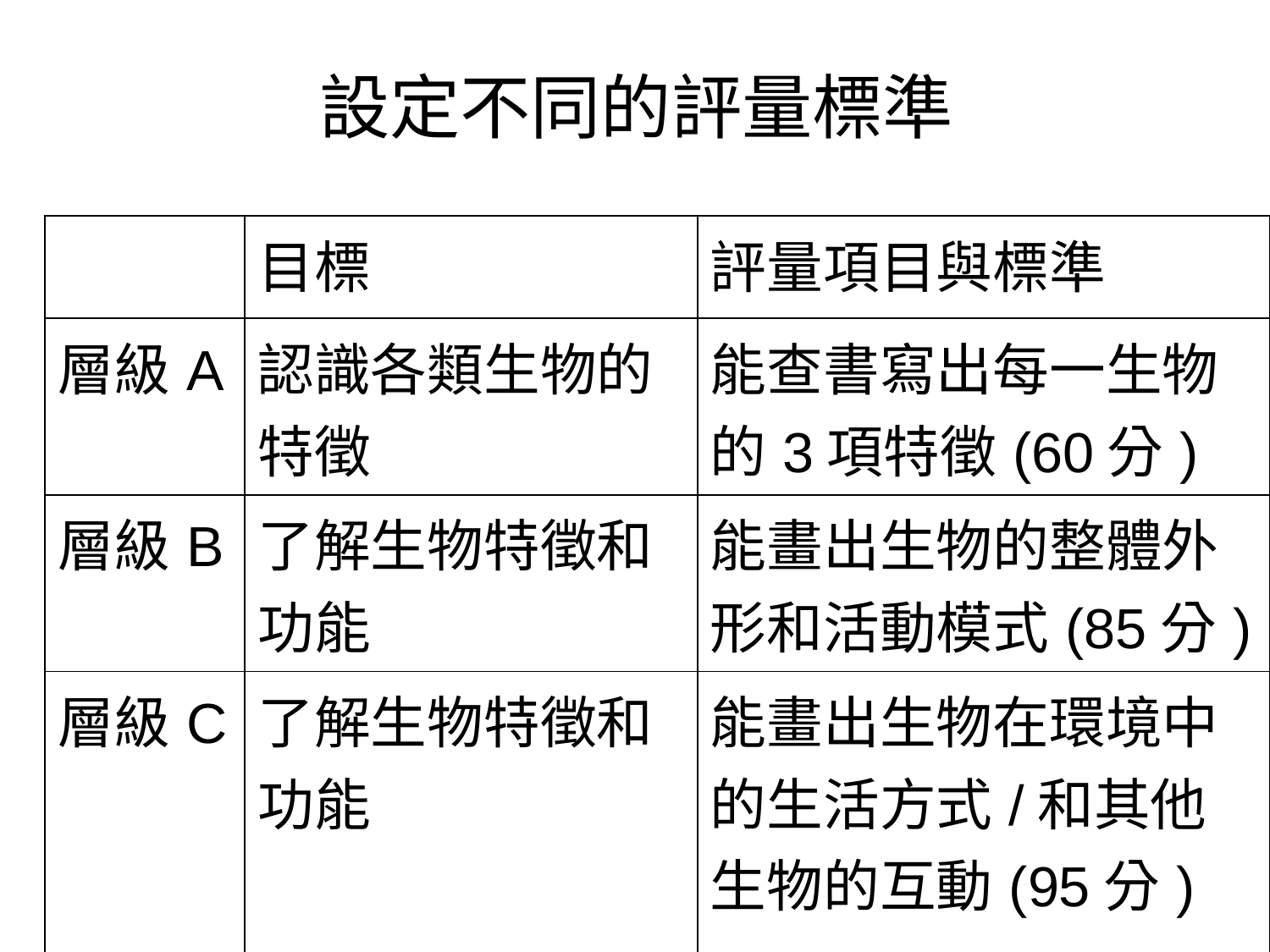

# 設定不同的評量標準
|  | 目標 | 評量項目與標準 |
| --- | --- | --- |
| 層級A | 認識各類生物的特徵 | 能查書寫出每一生物的3項特徵(60分) |
| 層級B | 了解生物特徵和功能 | 能畫出生物的整體外形和活動模式(85分) |
| 層級C | 了解生物特徵和功能 | 能畫出生物在環境中的生活方式/和其他生物的互動(95分) |